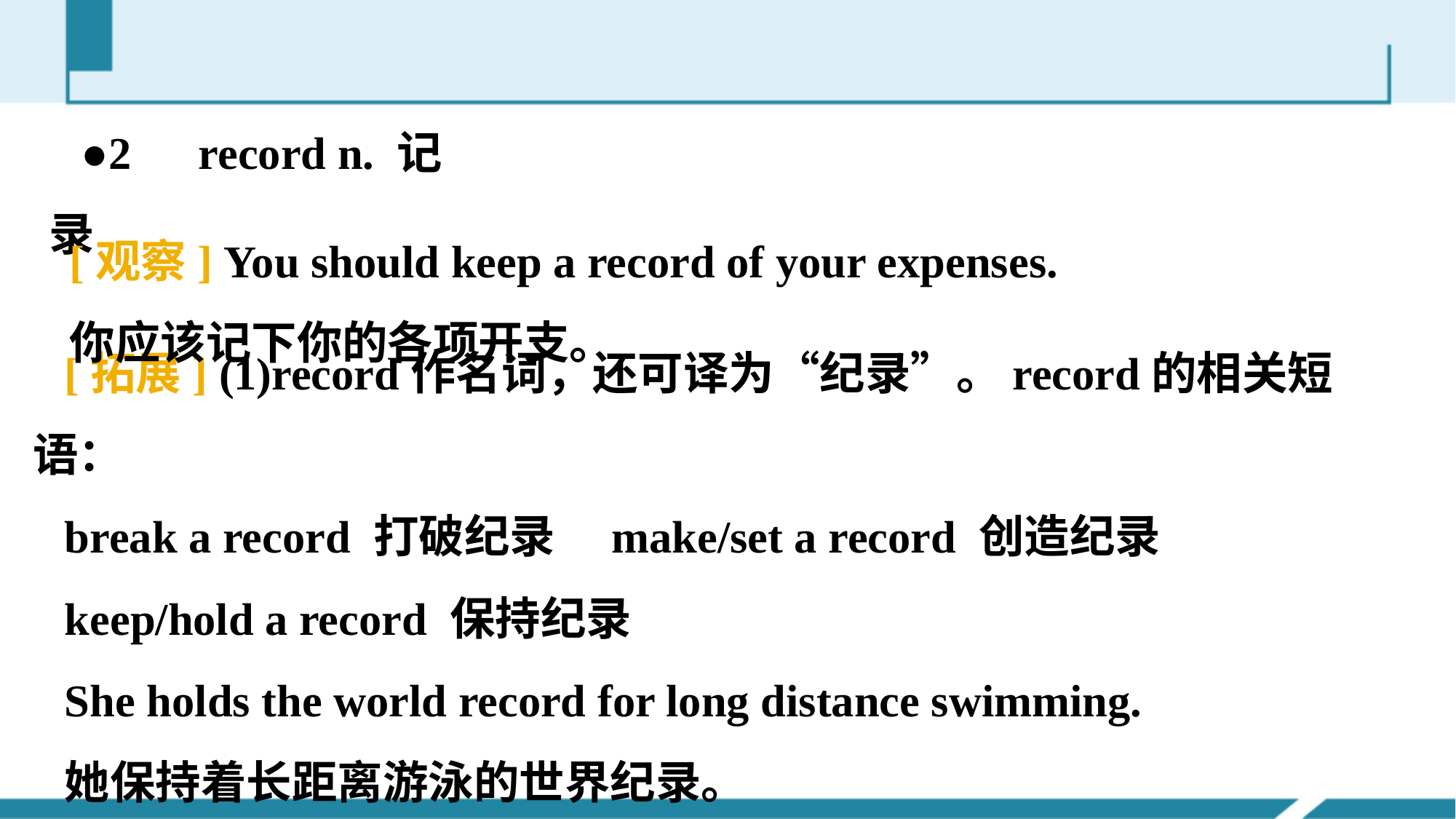

●2　record n. 记录
[观察] You should keep a record of your expenses.
你应该记下你的各项开支。
[拓展] (1)record作名词，还可译为“纪录”。record的相关短语：
break a record 打破纪录　make/set a record 创造纪录
keep/hold a record 保持纪录
She holds the world record for long distance swimming.
她保持着长距离游泳的世界纪录。